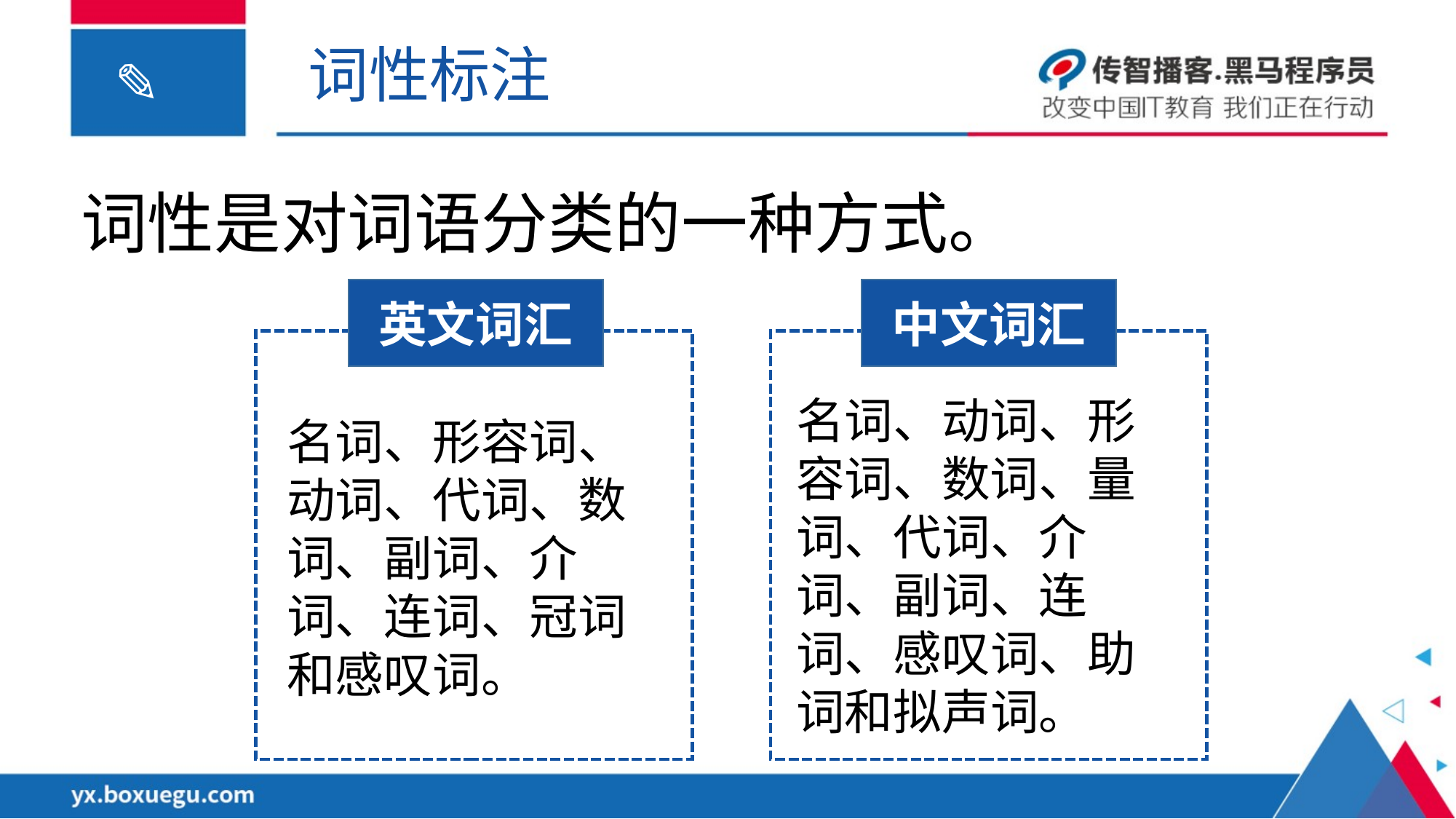

词性标注
词性是对词语分类的一种方式。
英文词汇
中文词汇

名词、动词、形容词、数词、量词、代词、介词、副词、连词、感叹词、助词和拟声词。
名词、形容词、动词、代词、数词、副词、介词、连词、冠词和感叹词。